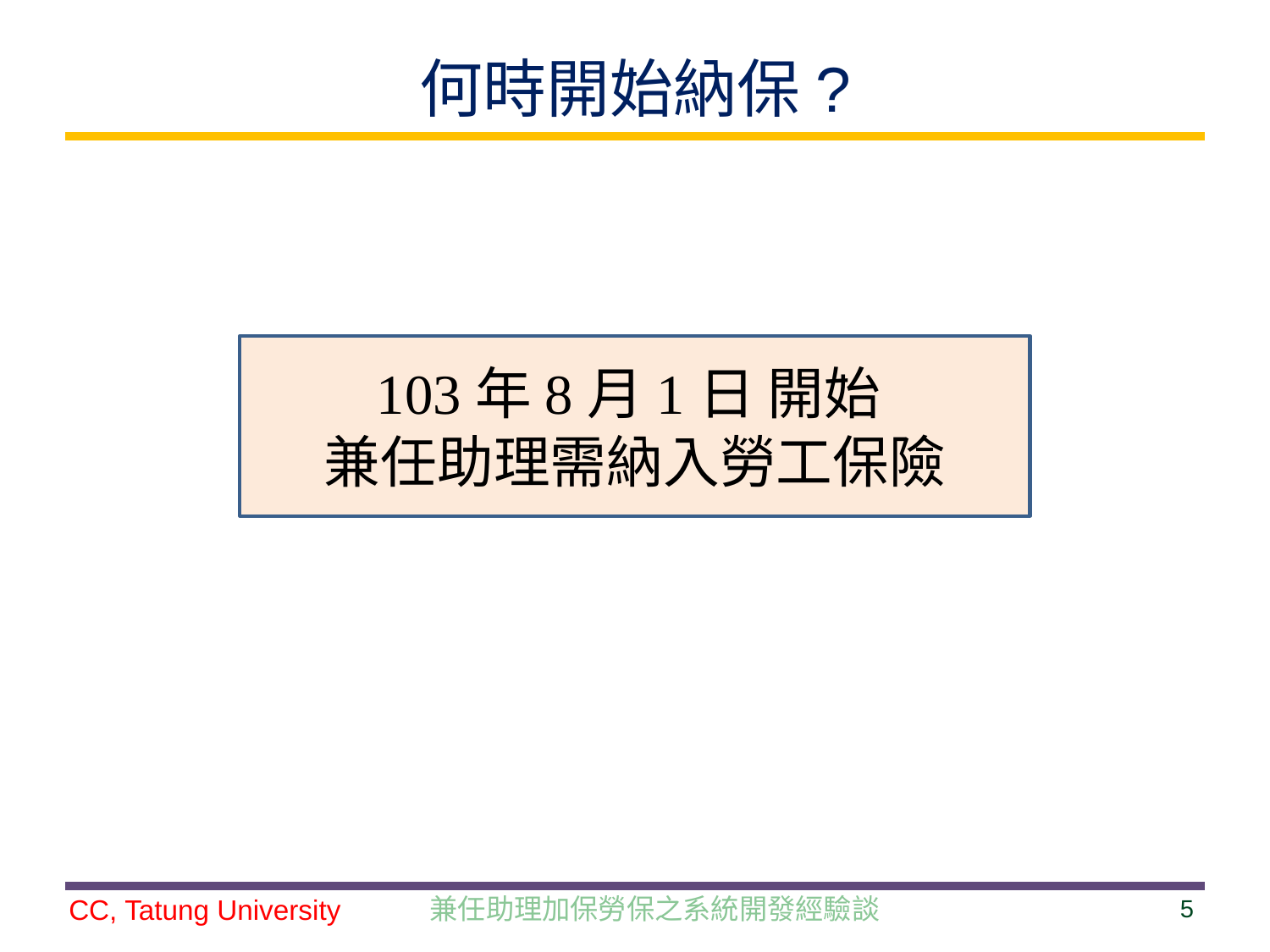

# 何時開始納保?
103年8月1日 開始
兼任助理需納入勞工保險
兼任助理加保勞保之系統開發經驗談
5